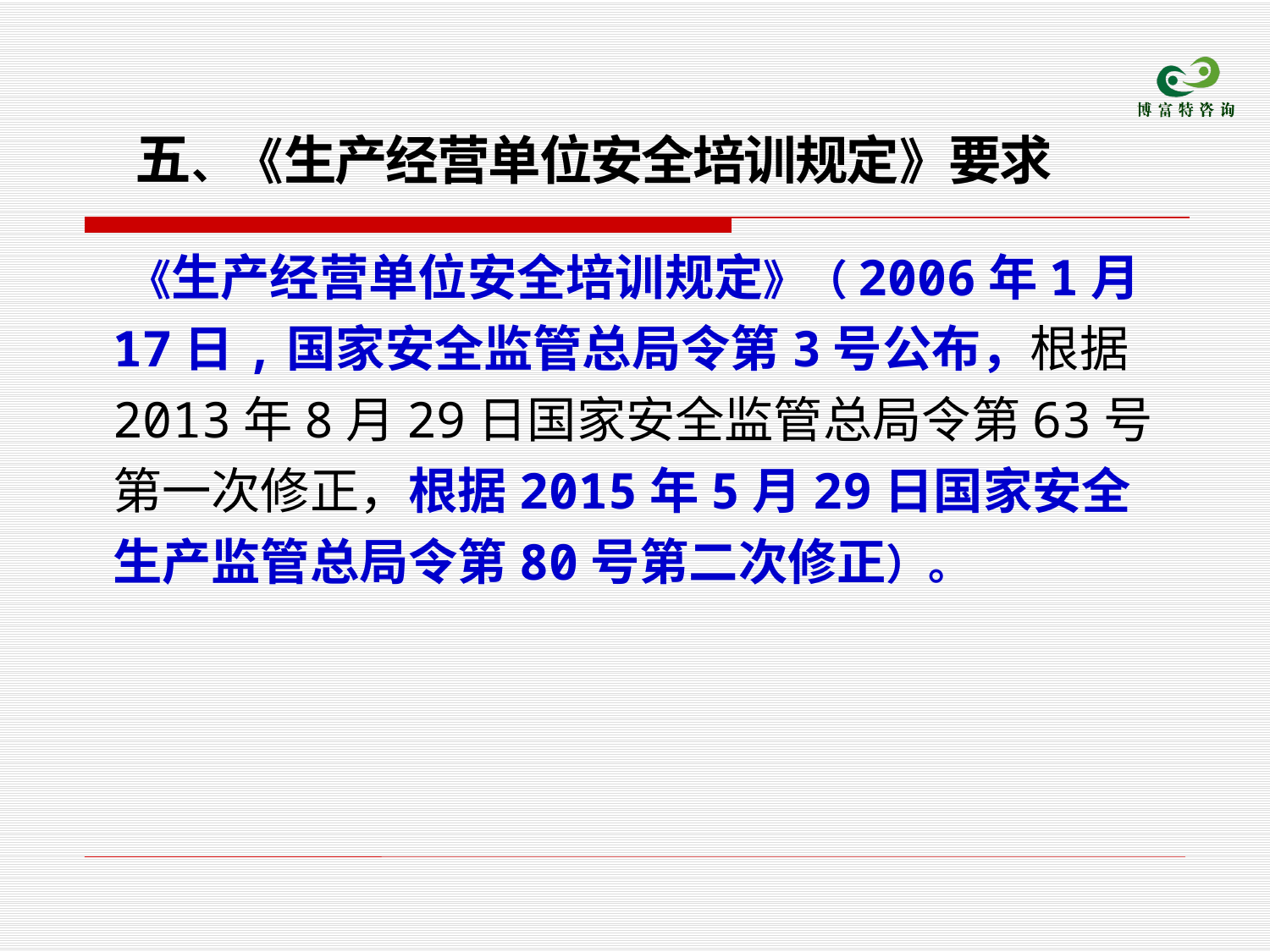

五、《生产经营单位安全培训规定》要求
　      《生产经营单位安全培训规定》（2006年1月17日,国家安全监管总局令第3号公布，根据2013年8月29日国家安全监管总局令第63号第一次修正，根据2015年5月29日国家安全生产监管总局令第80号第二次修正）。